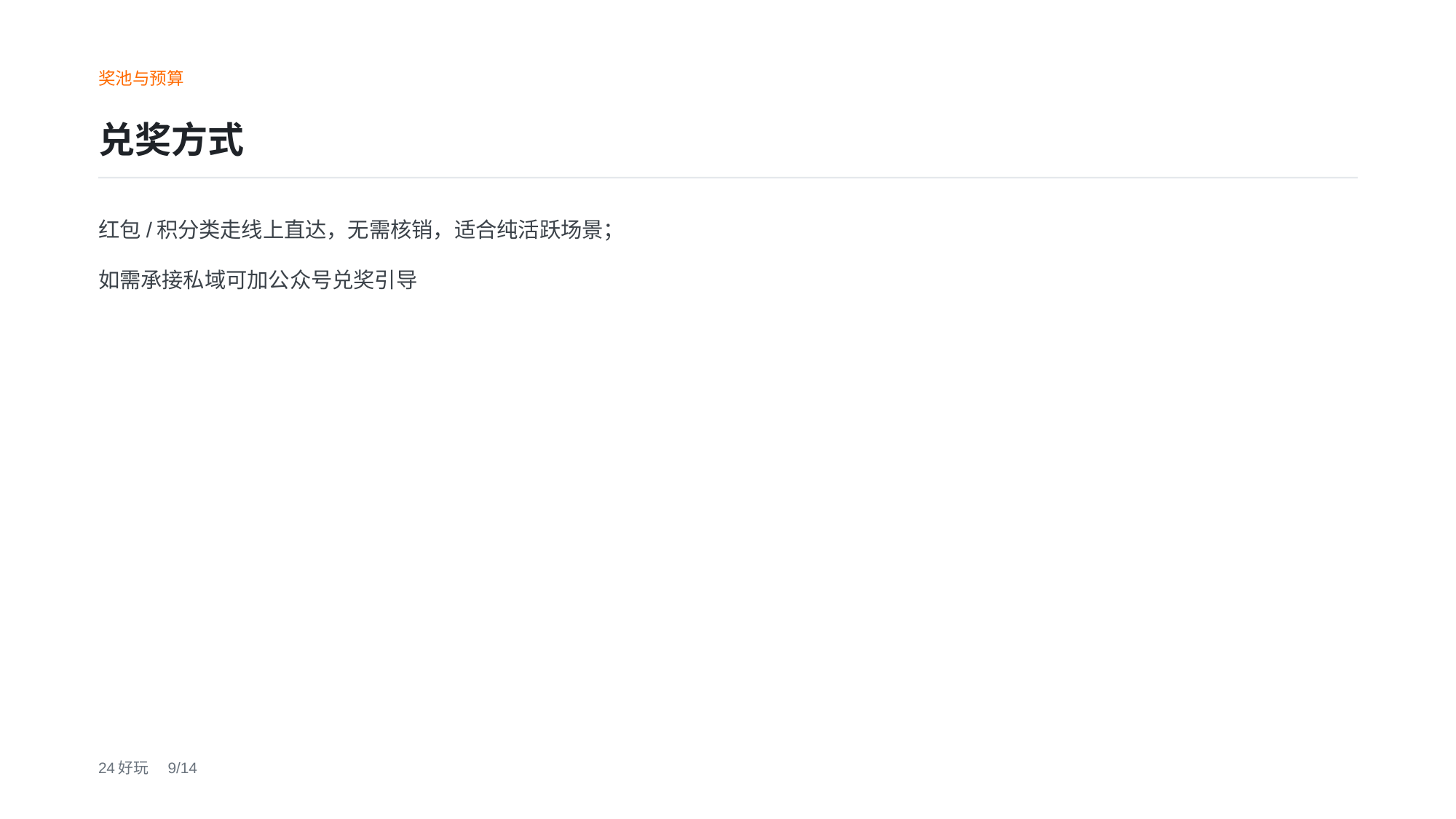

奖池与预算
兑奖方式

红包/积分类走线上直达，无需核销，适合纯活跃场景；
如需承接私域可加公众号兑奖引导
24好玩　9/14